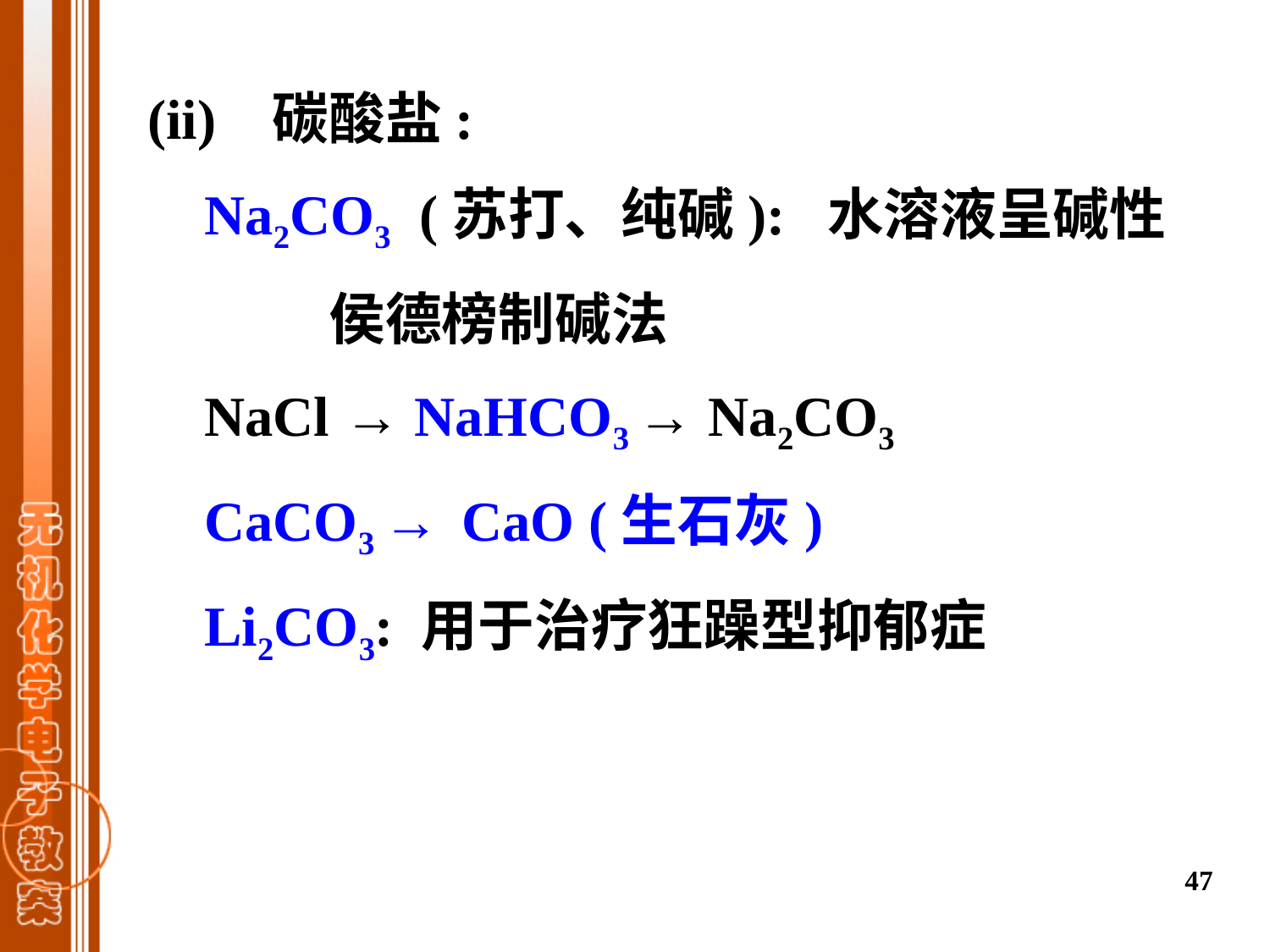

(ii)   碳酸盐:
    Na2CO3  (苏打、纯碱):  水溶液呈碱性
             侯德榜制碱法
    NaCl → NaHCO3 → Na2CO3
    CaCO3 →  CaO (生石灰)
    Li2CO3: 用于治疗狂躁型抑郁症
47